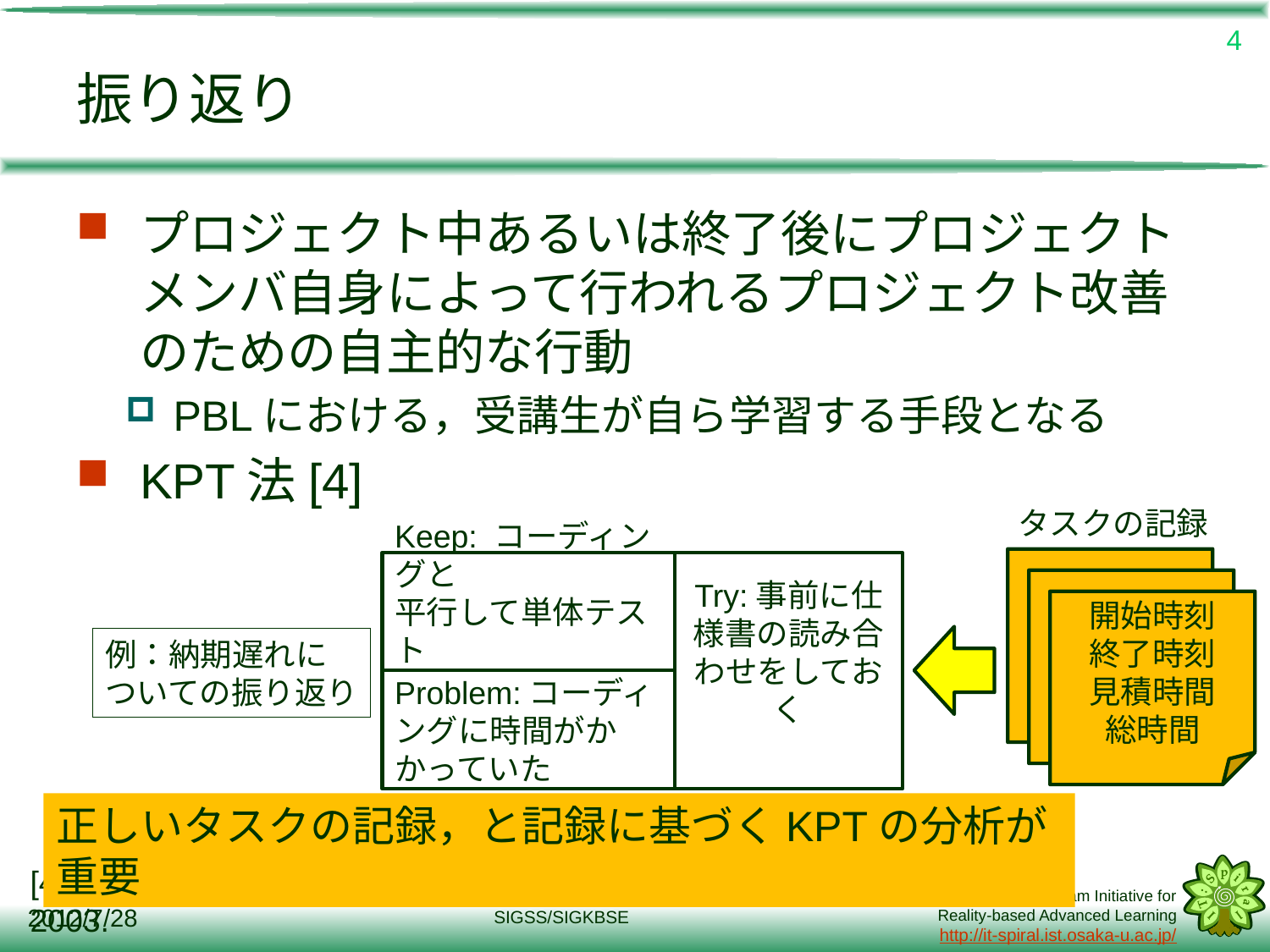

4
# 振り返り
プロジェクト中あるいは終了後にプロジェクトメンバ自身によって行われるプロジェクト改善のための自主的な行動
PBLにおける，受講生が自ら学習する手段となる
KPT法[4]

タスクの記録

Try:事前に仕様書の読み合わせをしておく

Keep: コーディングと
平行して単体テスト
ケースを作成
Problem:コーディングに時間がかかっていた

開始時刻
終了時刻
見積時間
総時間

例：納期遅れに
ついての振り返り
正しいタスクの記録，と記録に基づくKPTの分析が重要
[4] A. Cockburn, Agile Software Development, Addison-Wesley, 2003.
2012/7/28
SIGSS/SIGKBSE